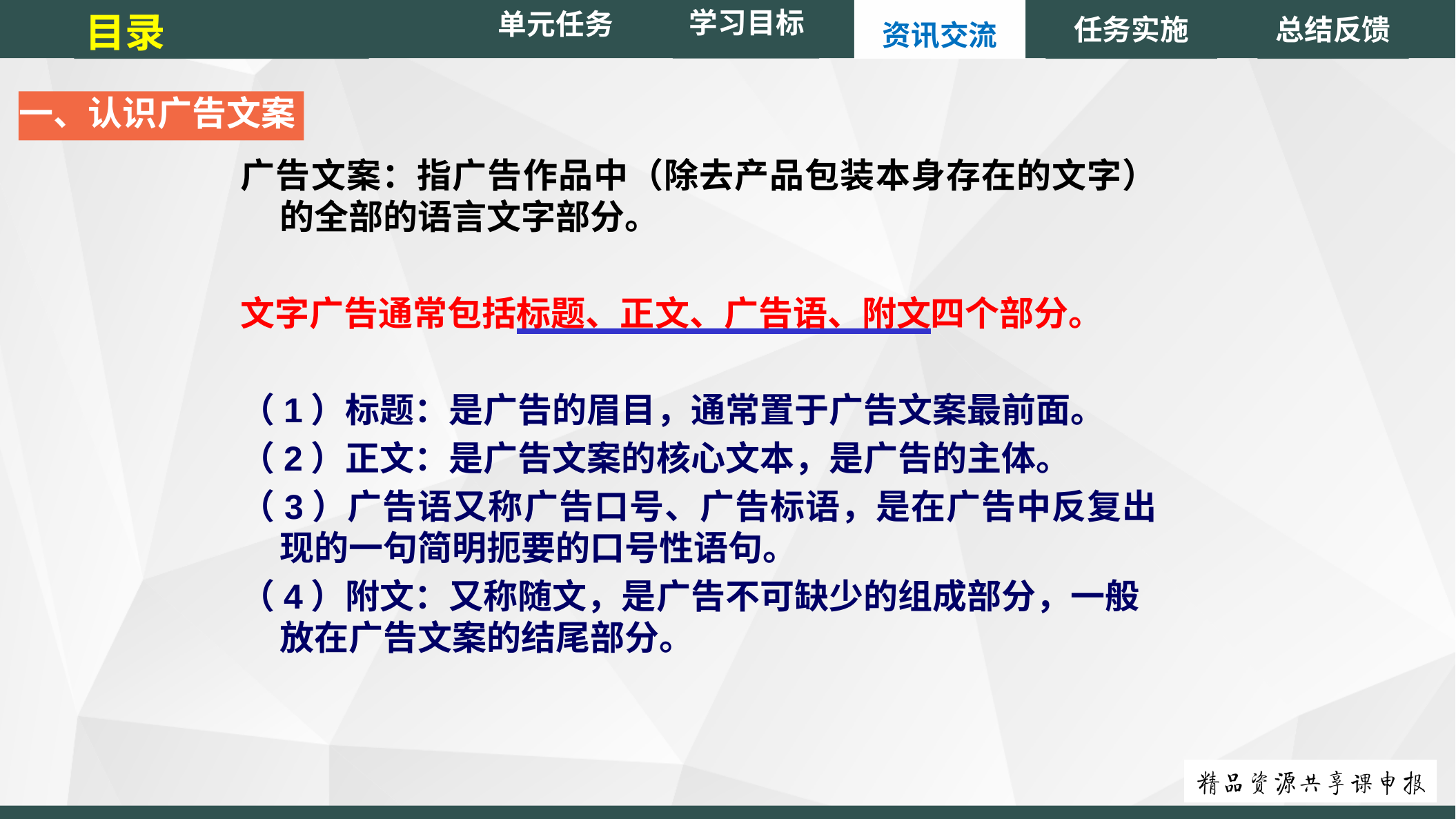

单元任务
目录
任务实施
总结反馈
学习目标
资讯交流

一、认识广告文案
广告文案：指广告作品中（除去产品包装本身存在的文字）的全部的语言文字部分。

文字广告通常包括标题、正文、广告语、附文四个部分。

（1）标题：是广告的眉目，通常置于广告文案最前面。
（2）正文：是广告文案的核心文本，是广告的主体。
（3）广告语又称广告口号、广告标语，是在广告中反复出现的一句简明扼要的口号性语句。
（4）附文：又称随文，是广告不可缺少的组成部分，一般放在广告文案的结尾部分。